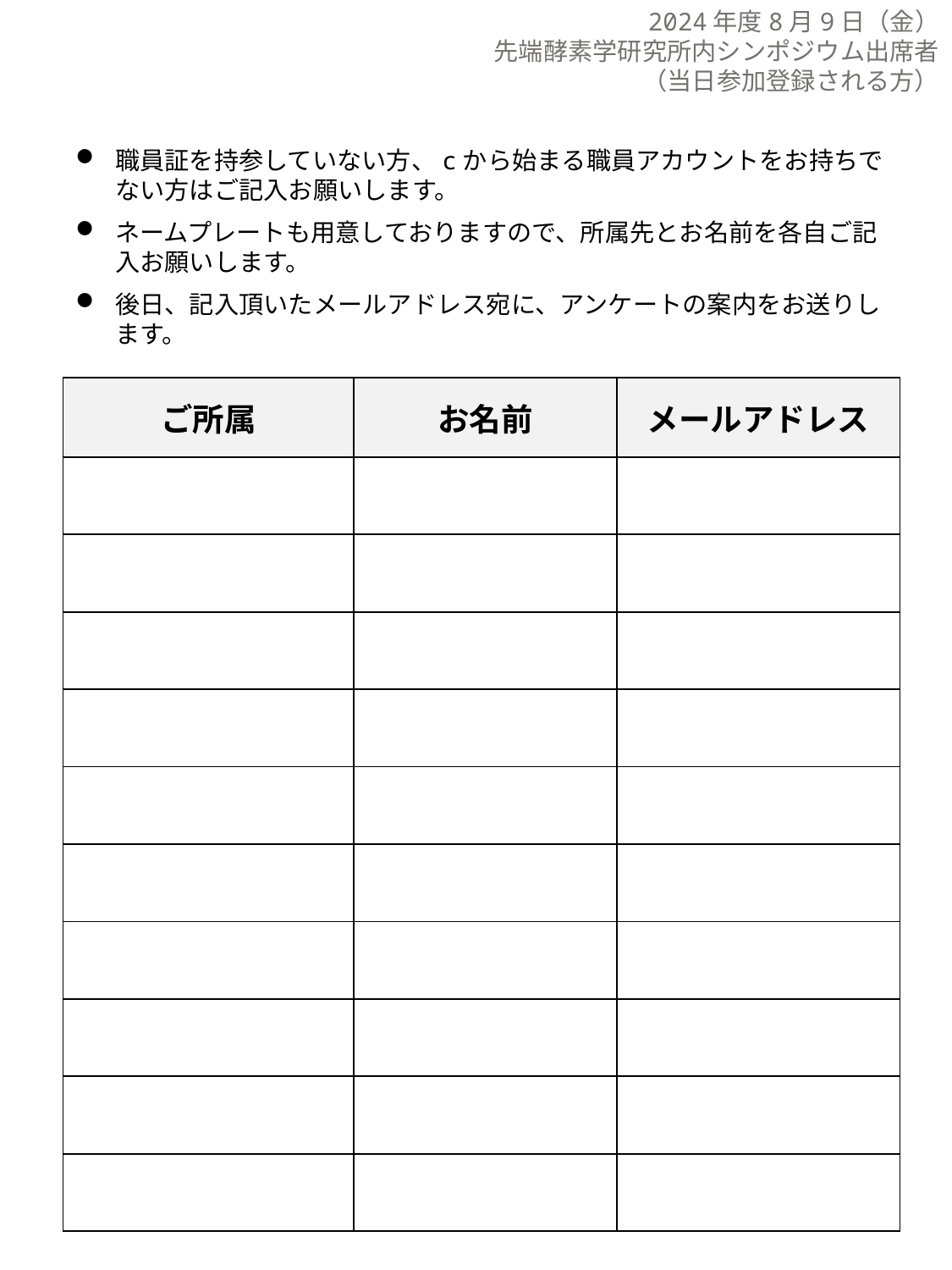

2024年度8月9日（金）
先端酵素学研究所内シンポジウム出席者（当日参加登録される方）
職員証を持参していない方、cから始まる職員アカウントをお持ちでない方はご記入お願いします。

ネームプレートも用意しておりますので、所属先とお名前を各自ご記入お願いします。

後日、記入頂いたメールアドレス宛に、アンケートの案内をお送りします。
| ご所属 | お名前 | メールアドレス |
| --- | --- | --- |
|  |  |  |
|  |  |  |
|  |  |  |
|  |  |  |
|  |  |  |
|  |  |  |
|  |  |  |
|  |  |  |
|  |  |  |
|  |  |  |